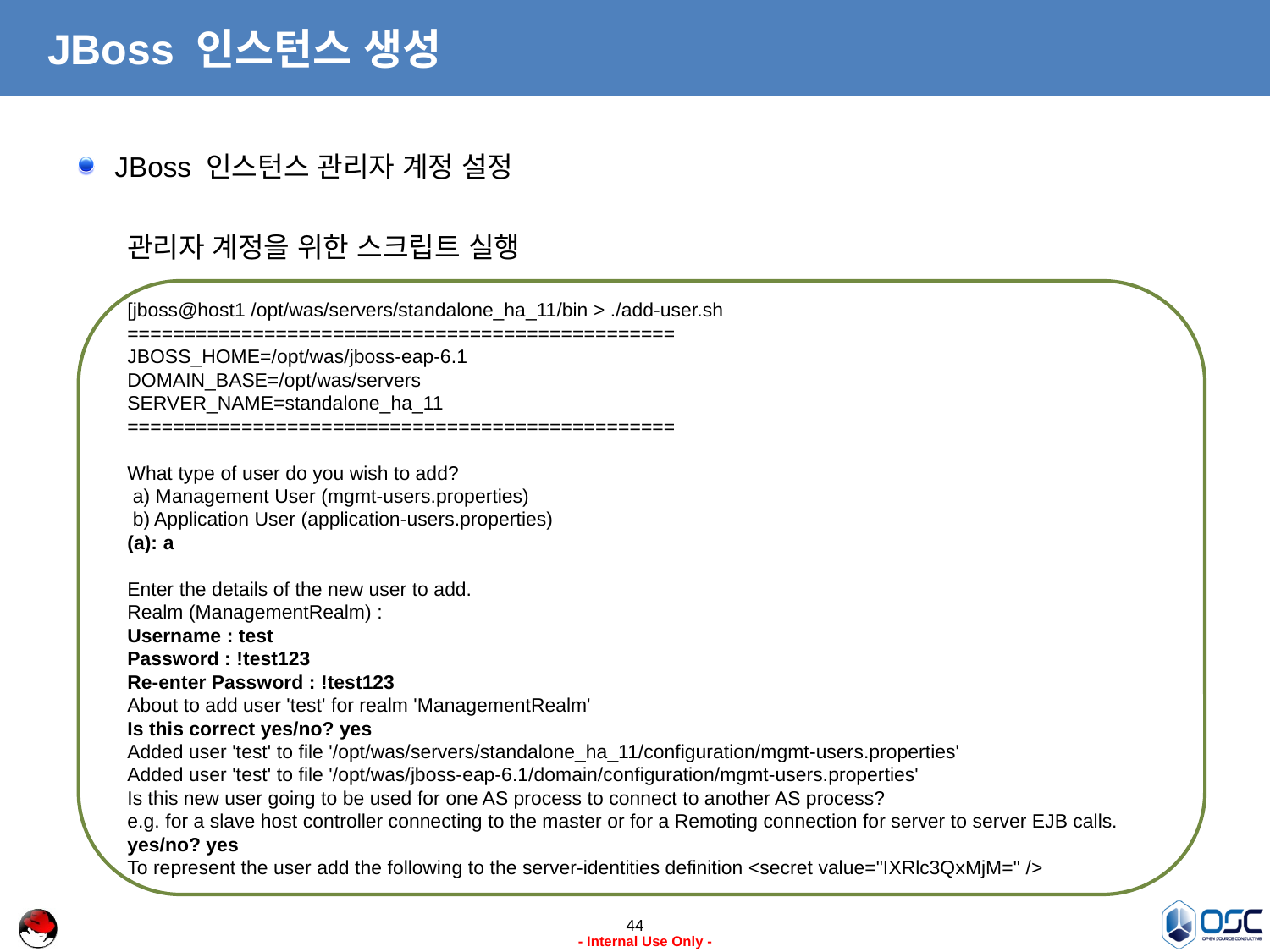

# JBoss 인스턴스 생성
JBoss 인스턴스 관리자 계정 설정
관리자 계정을 위한 스크립트 실행

[jboss@host1 /opt/was/servers/standalone_ha_11/bin > ./add-user.sh
================================================
JBOSS_HOME=/opt/was/jboss-eap-6.1
DOMAIN_BASE=/opt/was/servers
SERVER_NAME=standalone_ha_11
================================================

What type of user do you wish to add?
 a) Management User (mgmt-users.properties)
 b) Application User (application-users.properties)
(a): a

Enter the details of the new user to add.
Realm (ManagementRealm) :
Username : test
Password : !test123
Re-enter Password : !test123
About to add user 'test' for realm 'ManagementRealm'
Is this correct yes/no? yes
Added user 'test' to file '/opt/was/servers/standalone_ha_11/configuration/mgmt-users.properties'
Added user 'test' to file '/opt/was/jboss-eap-6.1/domain/configuration/mgmt-users.properties'
Is this new user going to be used for one AS process to connect to another AS process?
e.g. for a slave host controller connecting to the master or for a Remoting connection for server to server EJB calls.
yes/no? yes
To represent the user add the following to the server-identities definition <secret value="IXRlc3QxMjM=" />